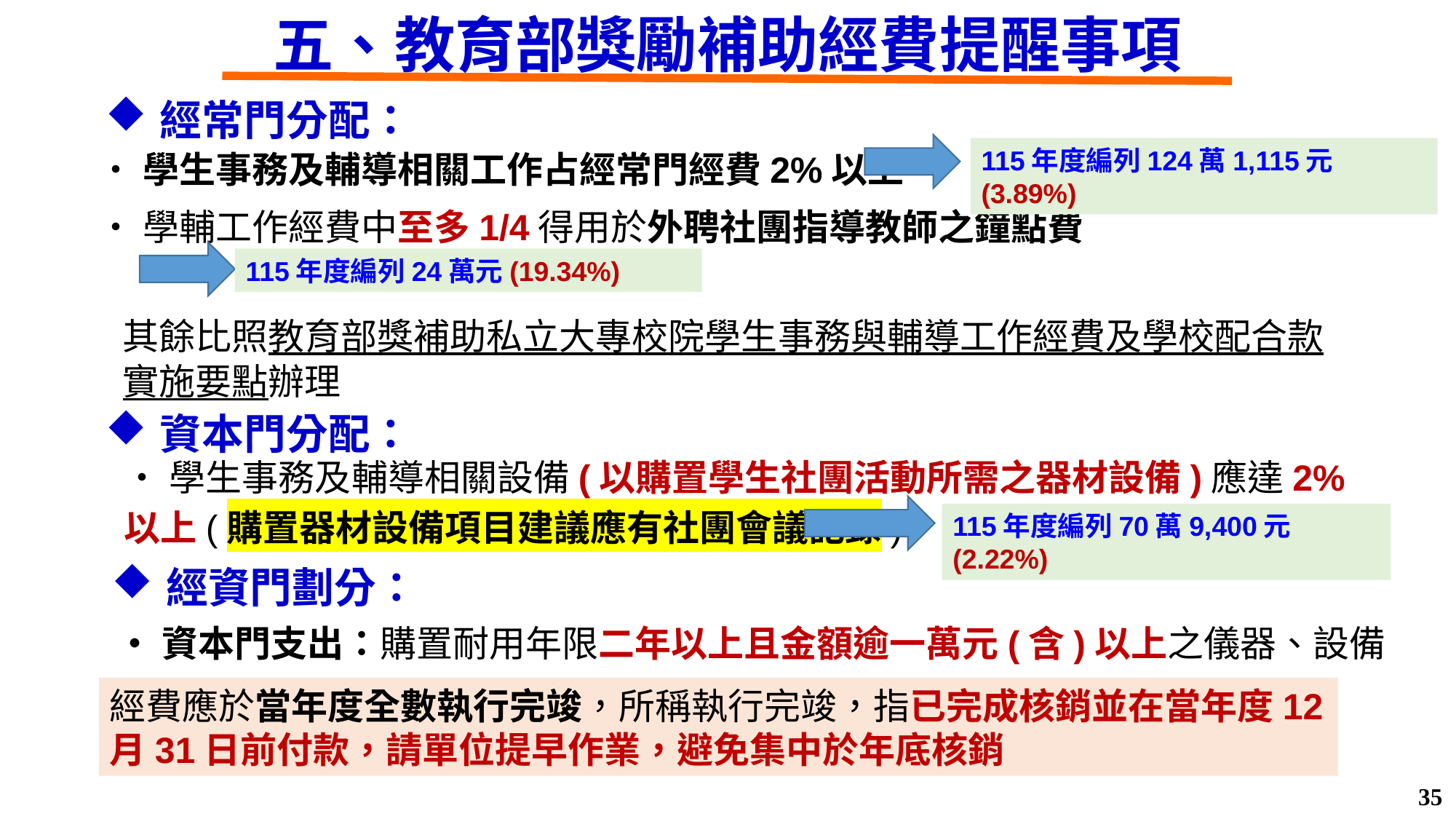

# 五、教育部獎勵補助經費提醒事項

經常門分配：
•學生事務及輔導相關工作占經常門經費2%以上
•學輔工作經費中至多1/4得用於外聘社團指導教師之鐘點費

  其餘比照教育部獎補助私立大專校院學生事務與輔導工作經費及學校配合款
  實施要點辦理

115年度編列124萬1,115元(3.89%)

115年度編列24萬元(19.34%)
資本門分配：
•學生事務及輔導相關設備(以購置學生社團活動所需之器材設備)應達2%以上(購置器材設備項目建議應有社團會議記錄)

115年度編列70萬9,400元(2.22%)
經資門劃分：
•資本門支出：購置耐用年限二年以上且金額逾一萬元(含)以上之儀器、設備
經費應於當年度全數執行完竣，所稱執行完竣，指已完成核銷並在當年度12月31日前付款，請單位提早作業，避免集中於年底核銷
35